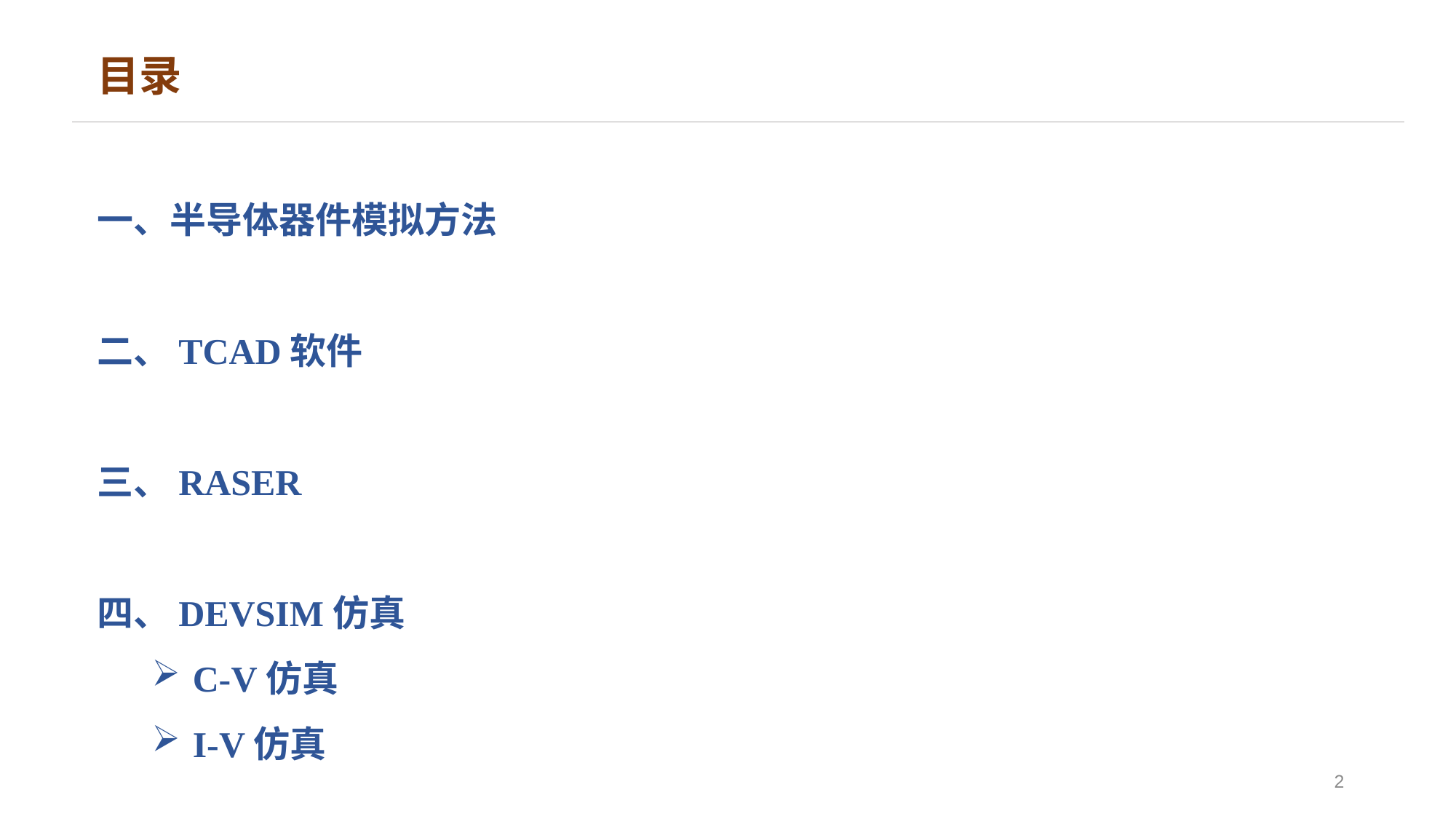

目录
一、半导体器件模拟方法

二、TCAD软件

三、RASER

四、DEVSIM仿真
C-V仿真
I-V仿真
2